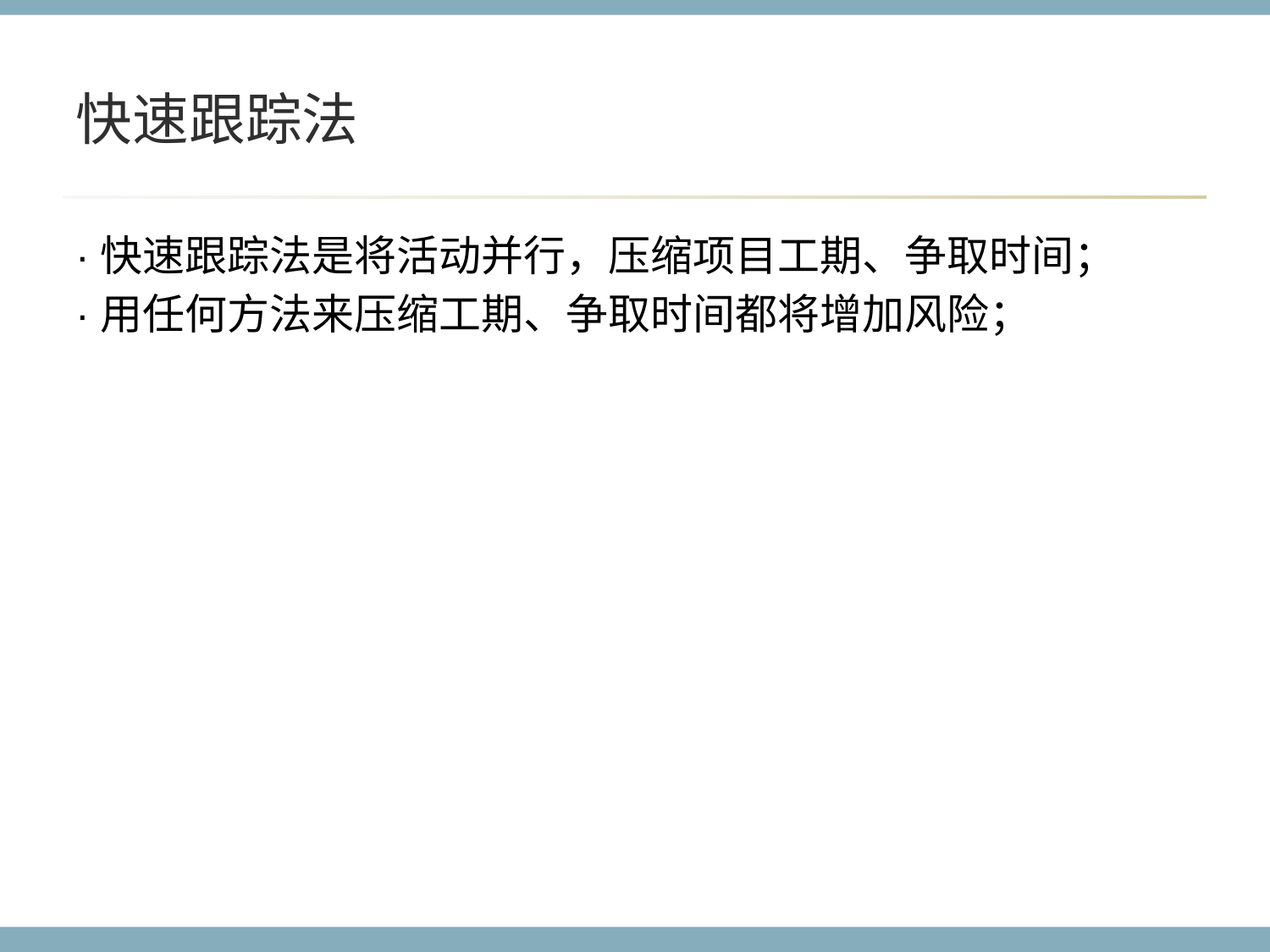

# 快速跟踪法
·快速跟踪法是将活动并行，压缩项目工期、争取时间；
·用任何方法来压缩工期、争取时间都将增加风险；